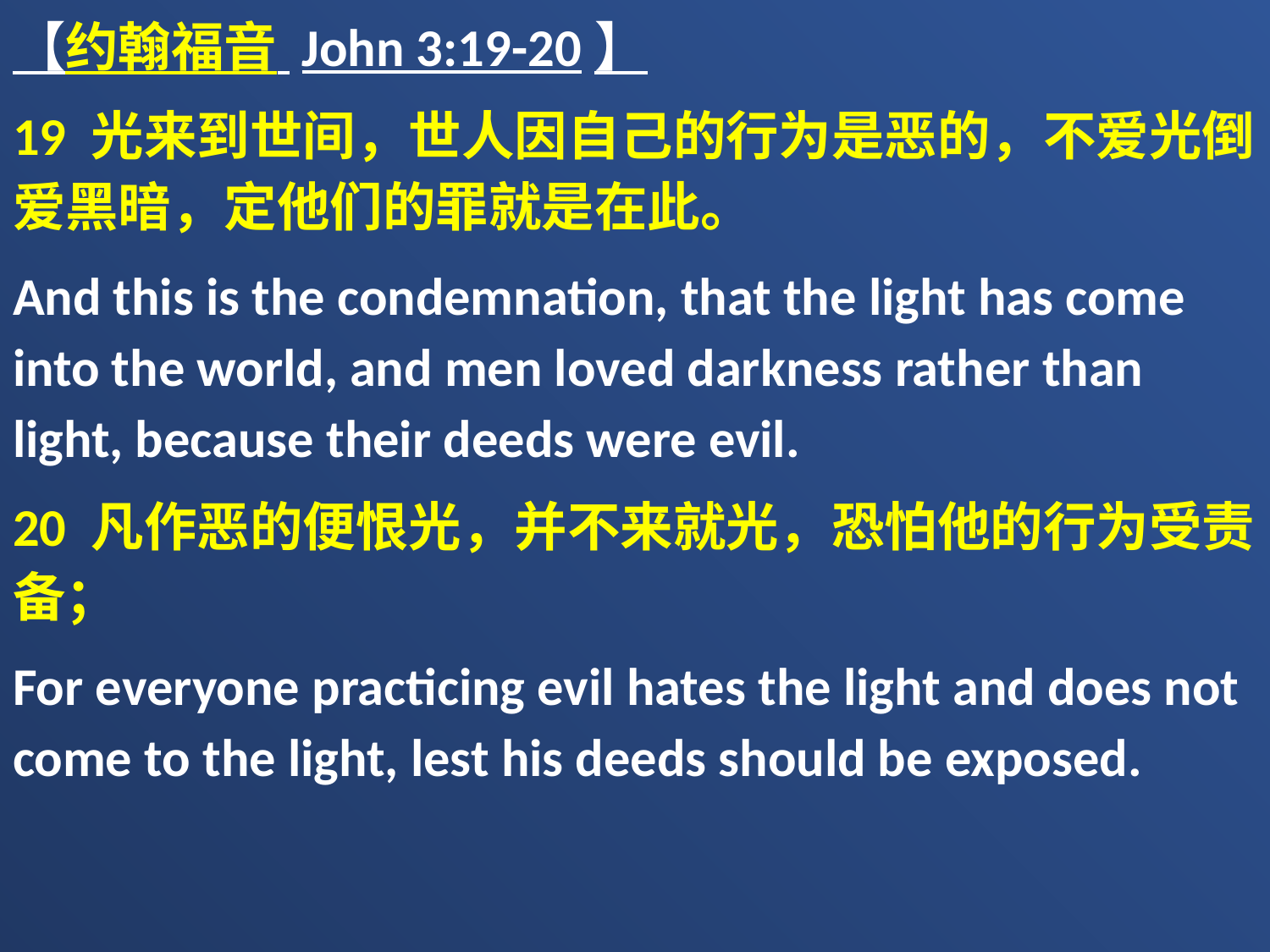

【约翰福音 John 3:19-20】
19 光来到世间，世人因自己的行为是恶的，不爱光倒爱黑暗，定他们的罪就是在此。
And this is the condemnation, that the light has come into the world, and men loved darkness rather than light, because their deeds were evil.
20 凡作恶的便恨光，并不来就光，恐怕他的行为受责备；
For everyone practicing evil hates the light and does not come to the light, lest his deeds should be exposed.